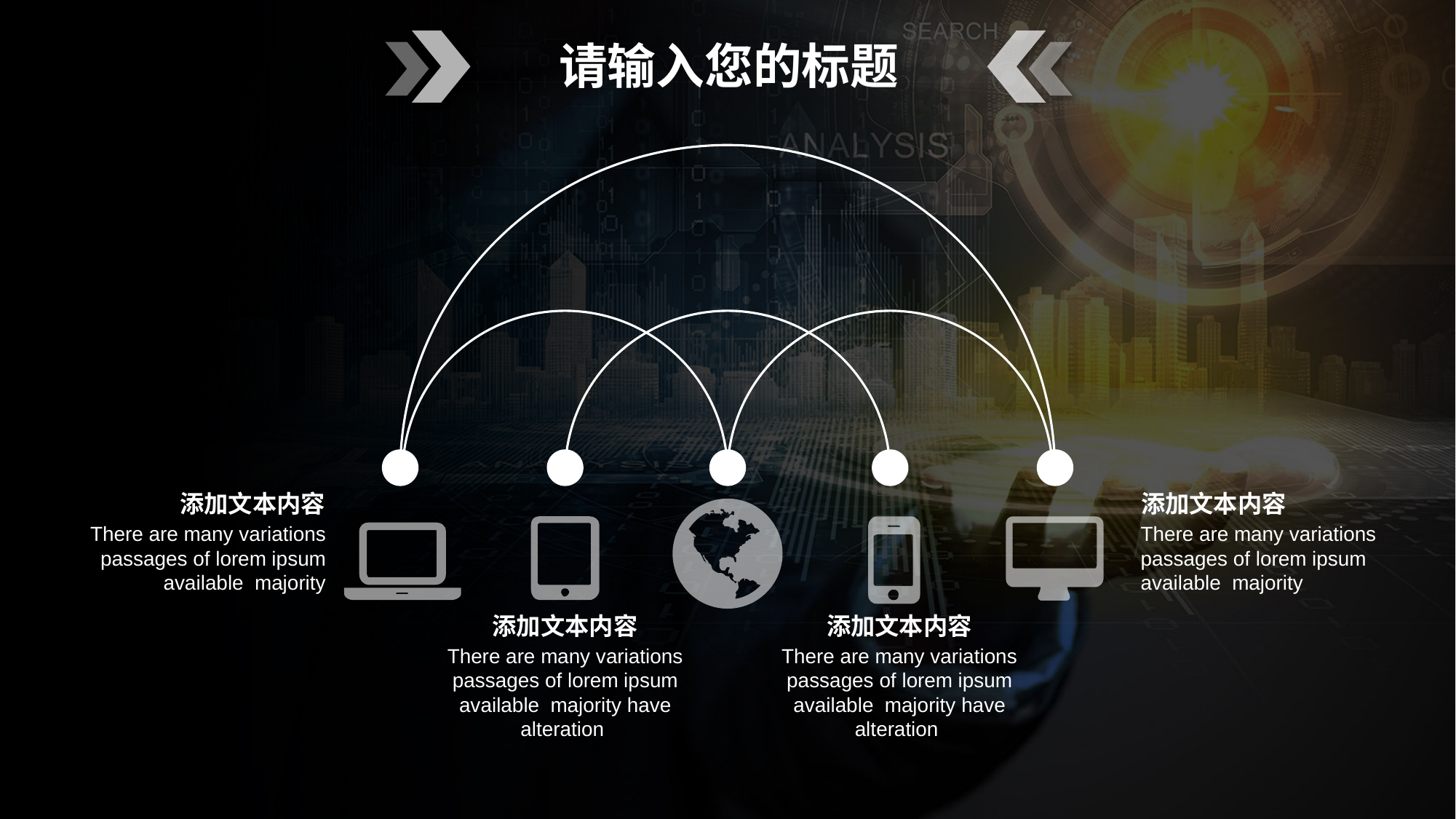

请输入您的标题

添加文本内容
There are many variations passages of lorem ipsum available  majority
添加文本内容
There are many variations passages of lorem ipsum available  majority

添加文本内容
There are many variations passages of lorem ipsum available  majority have alteration
添加文本内容
There are many variations passages of lorem ipsum available  majority have alteration